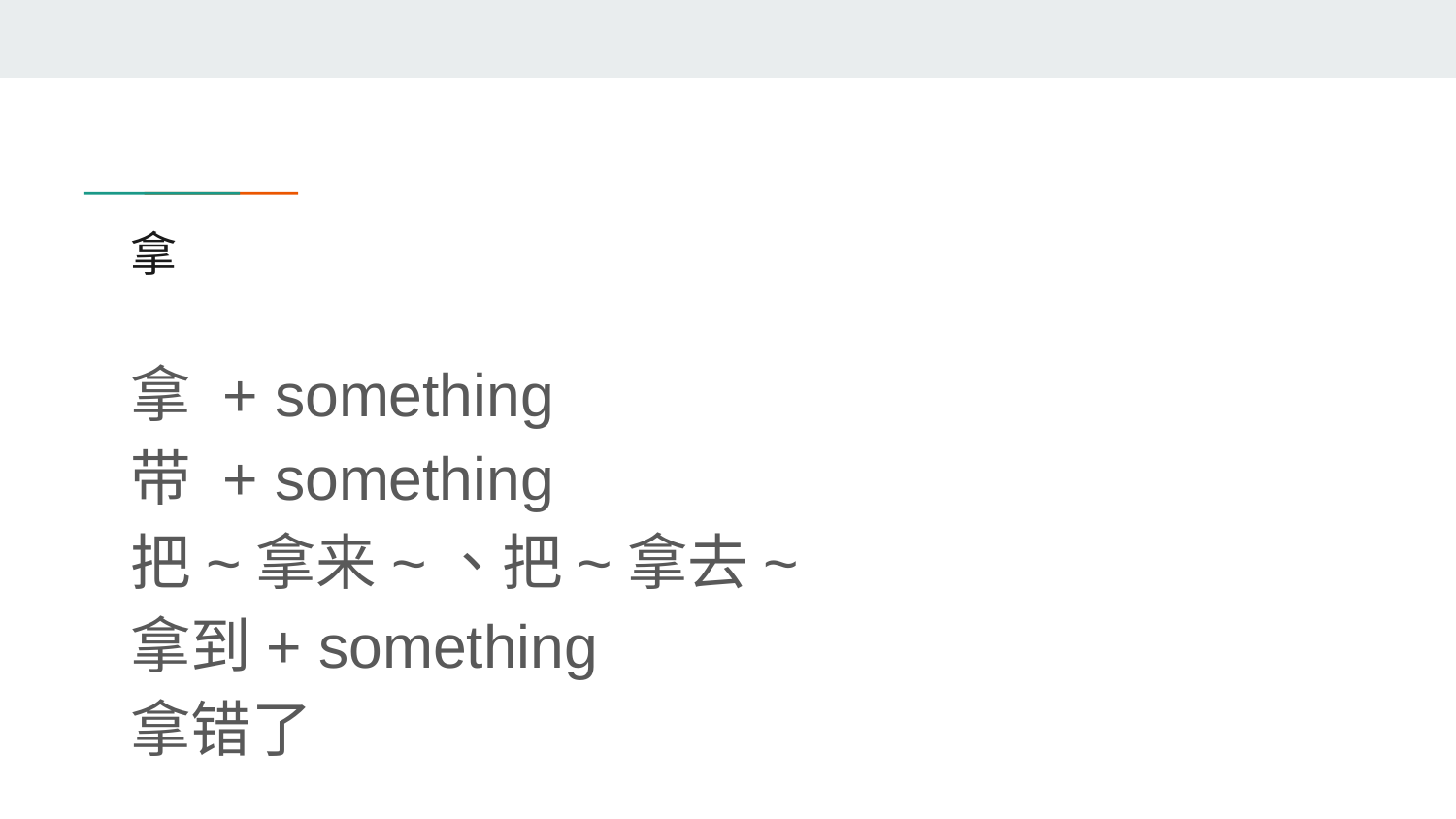

# 拿
拿 + something
带 + something
把~拿来~、把~拿去~
拿到+ something
拿错了